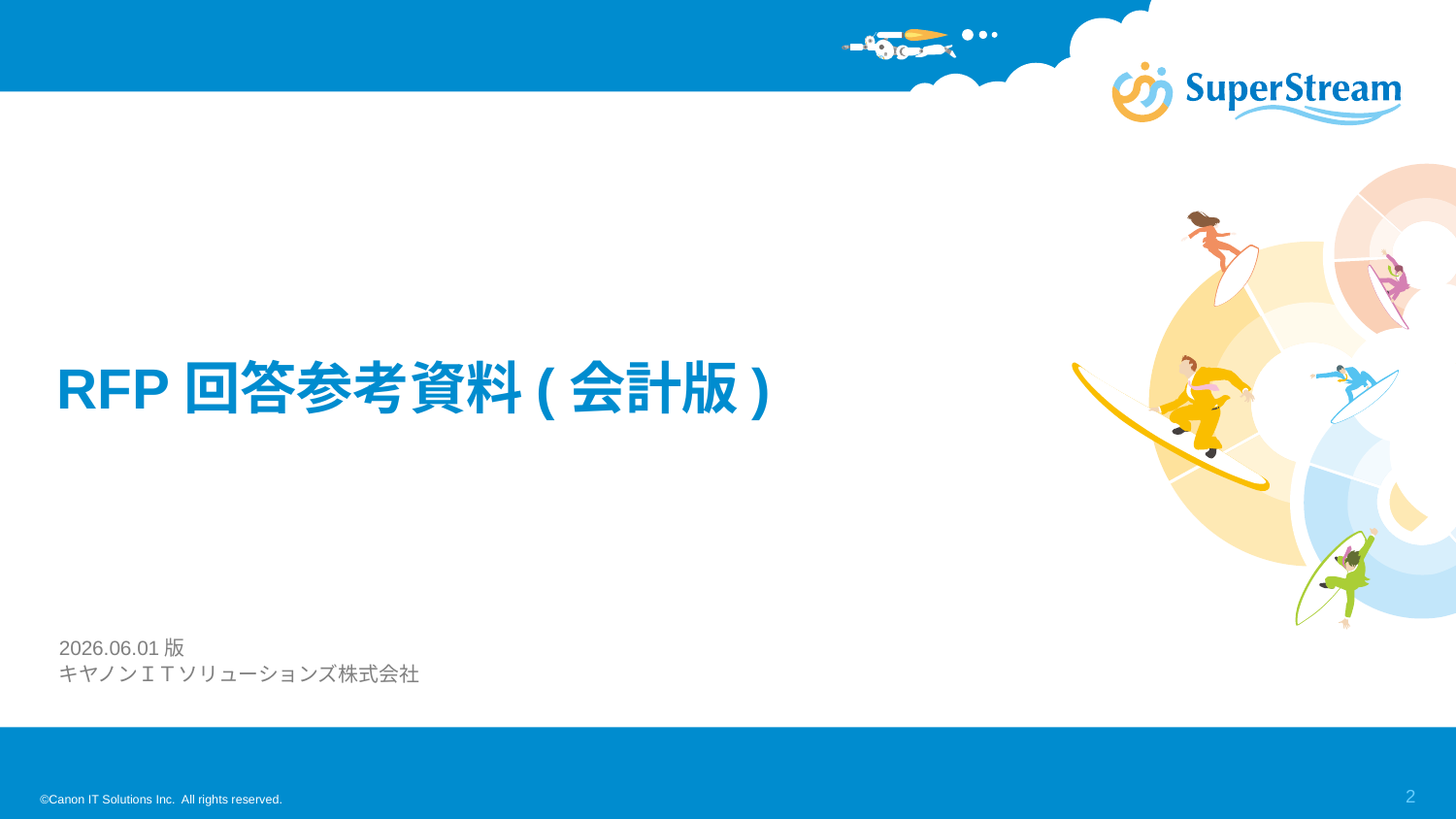

# RFP回答参考資料(会計版)
2026.06.01版
キヤノンＩＴソリューションズ株式会社
©Canon IT Solutions Inc.  All rights reserved.
2